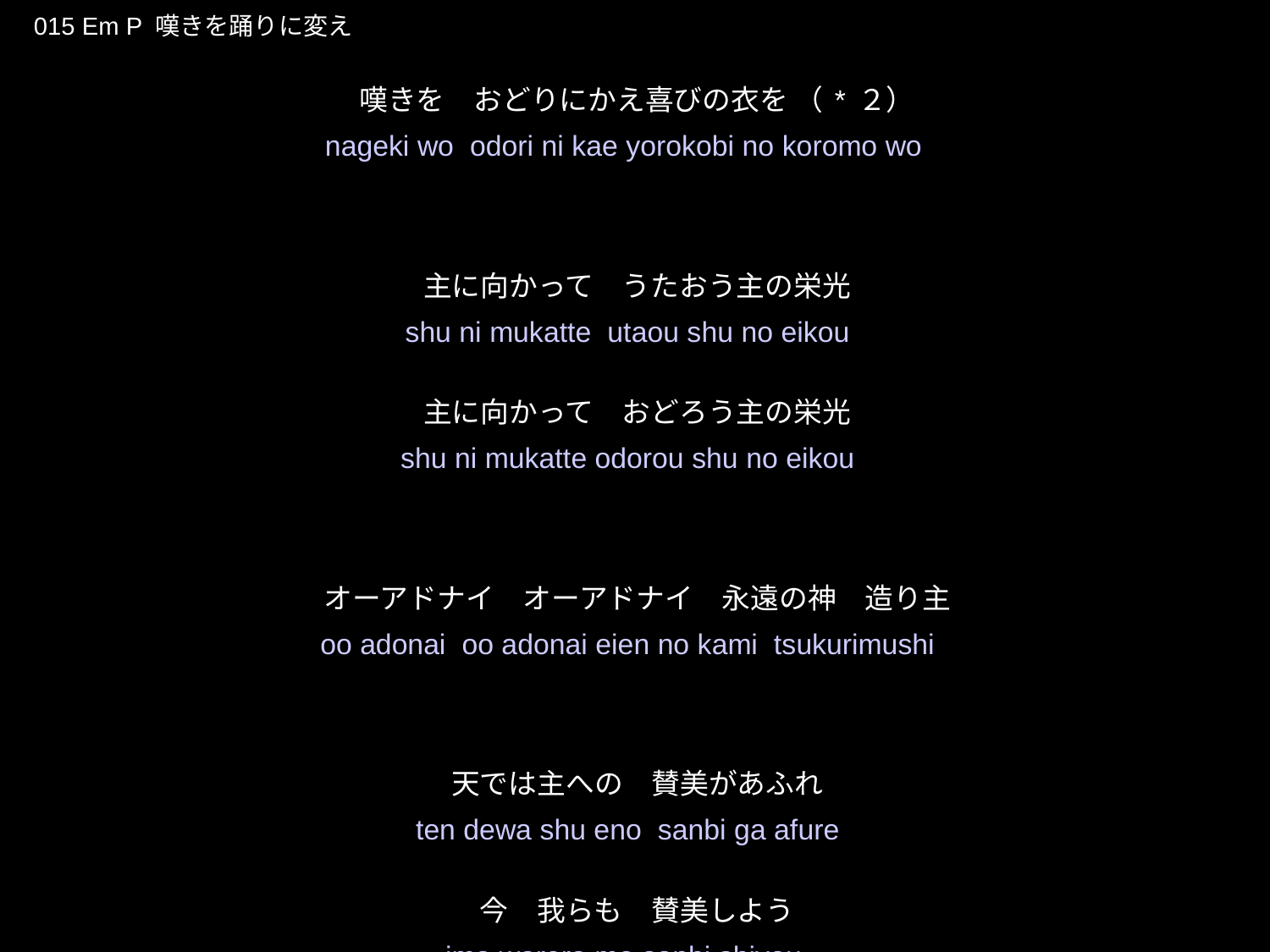

なげきをおどりにかえ
★P
015 Em P 嘆きを踊りに変え
嘆きを　おどりにかえ喜びの衣を （*２）
主に向かって　うたおう主の栄光
主に向かって　おどろう主の栄光
オーアドナイ　オーアドナイ　永遠の神　造り主
天では主への　賛美があふれ
今　我らも　賛美しよう
★４
nageki wo  odori ni kae yorokobi no koromo wo
shu ni mukatte  utaou shu no eikou
shu ni mukatte odorou shu no eikou
oo adonai  oo adonai eien no kami  tsukurimushi
ten dewa shu eno  sanbi ga afure
ima warera mo sanbi shiyou